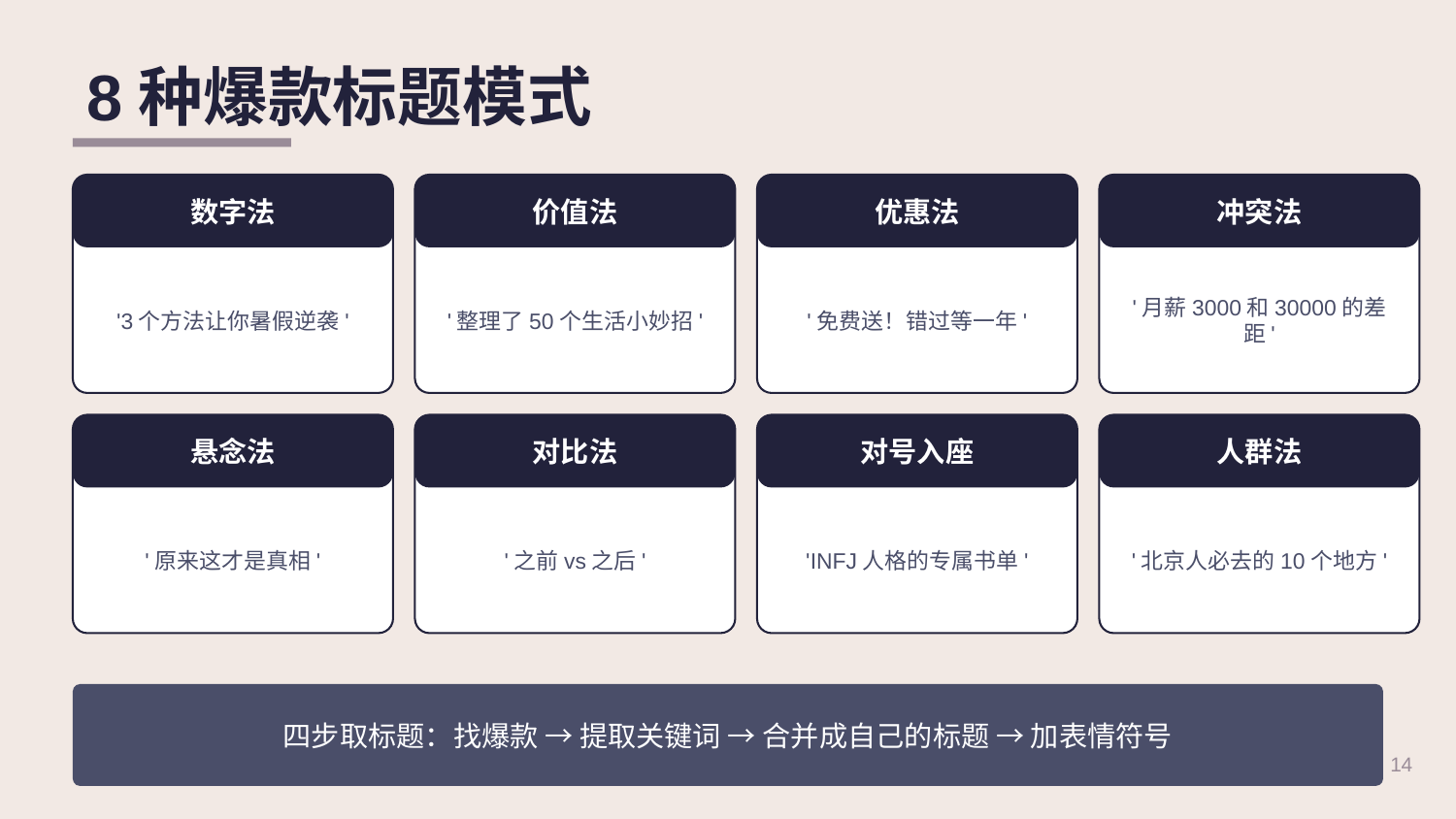

8种爆款标题模式

数字法

价值法

优惠法

冲突法
'3个方法让你暑假逆袭'
'整理了50个生活小妙招'
'免费送！错过等一年'
'月薪3000和30000的差距'

悬念法

对比法

对号入座

人群法
'原来这才是真相'
'之前vs之后'
'INFJ人格的专属书单'
'北京人必去的10个地方'

四步取标题：找爆款 → 提取关键词 → 合并成自己的标题 → 加表情符号
14